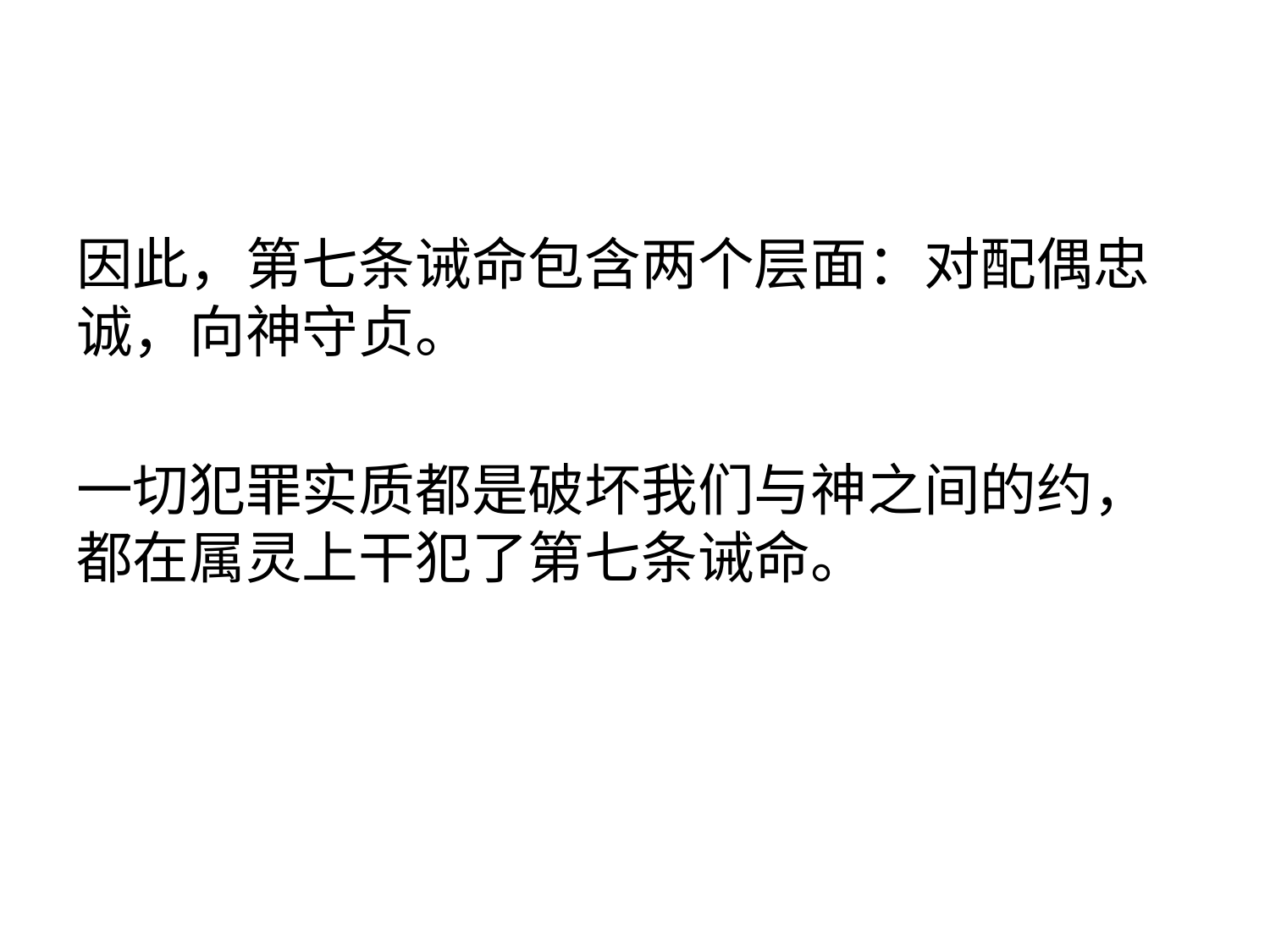

#
因此，第七条诫命包含两个层面：对配偶忠诚，向神守贞。

一切犯罪实质都是破坏我们与神之间的约，都在属灵上干犯了第七条诫命。